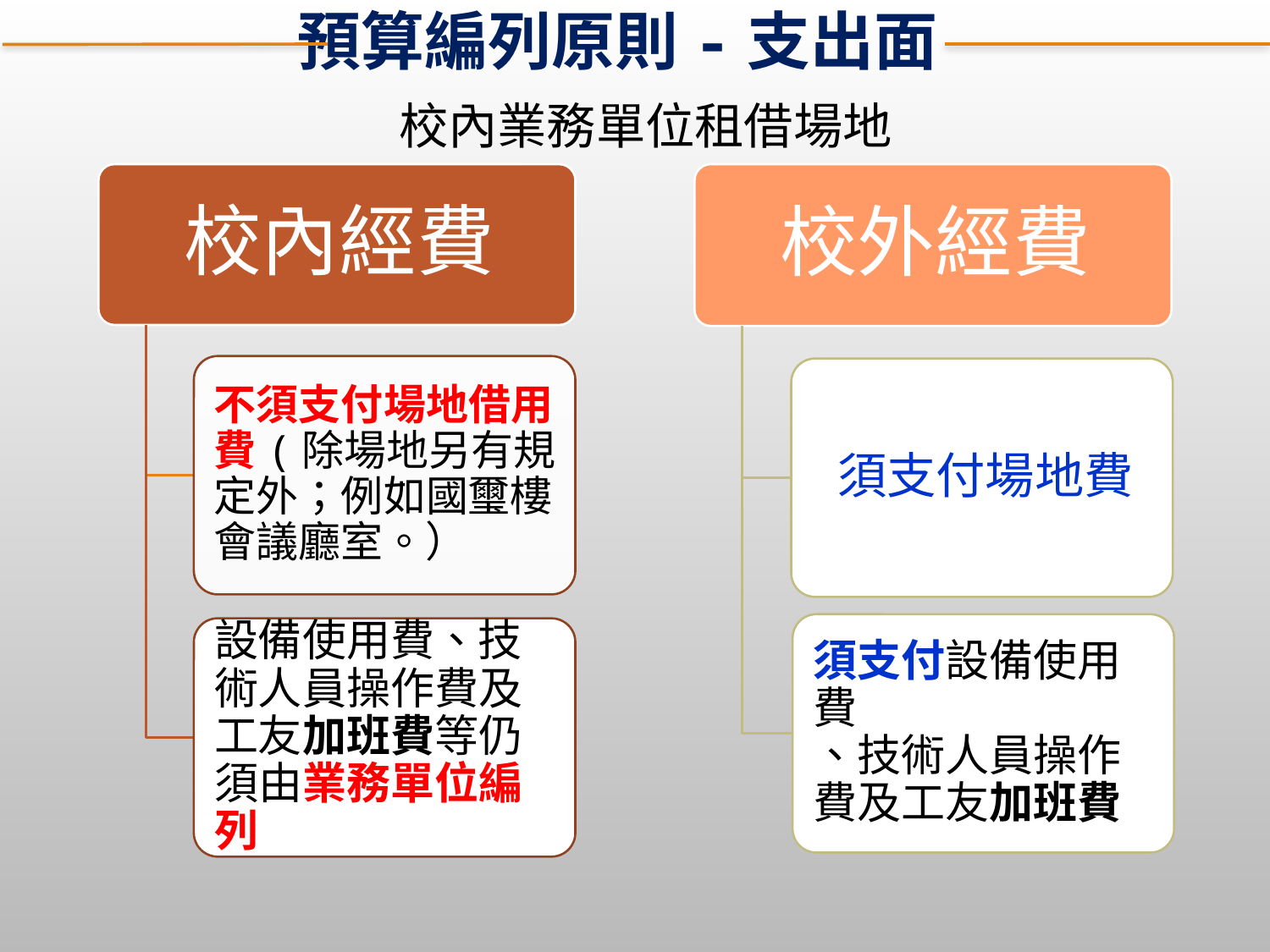

預算編列原則-支出面
校內業務單位租借場地
校內經費
不須支付場地借用費(除場地另有規定外；例如國璽樓會議廳室。）
設備使用費、技術人員操作費及工友加班費等仍須由業務單位編列
校外經費
須支付場地費
須支付設備使用費
、技術人員操作費及工友加班費